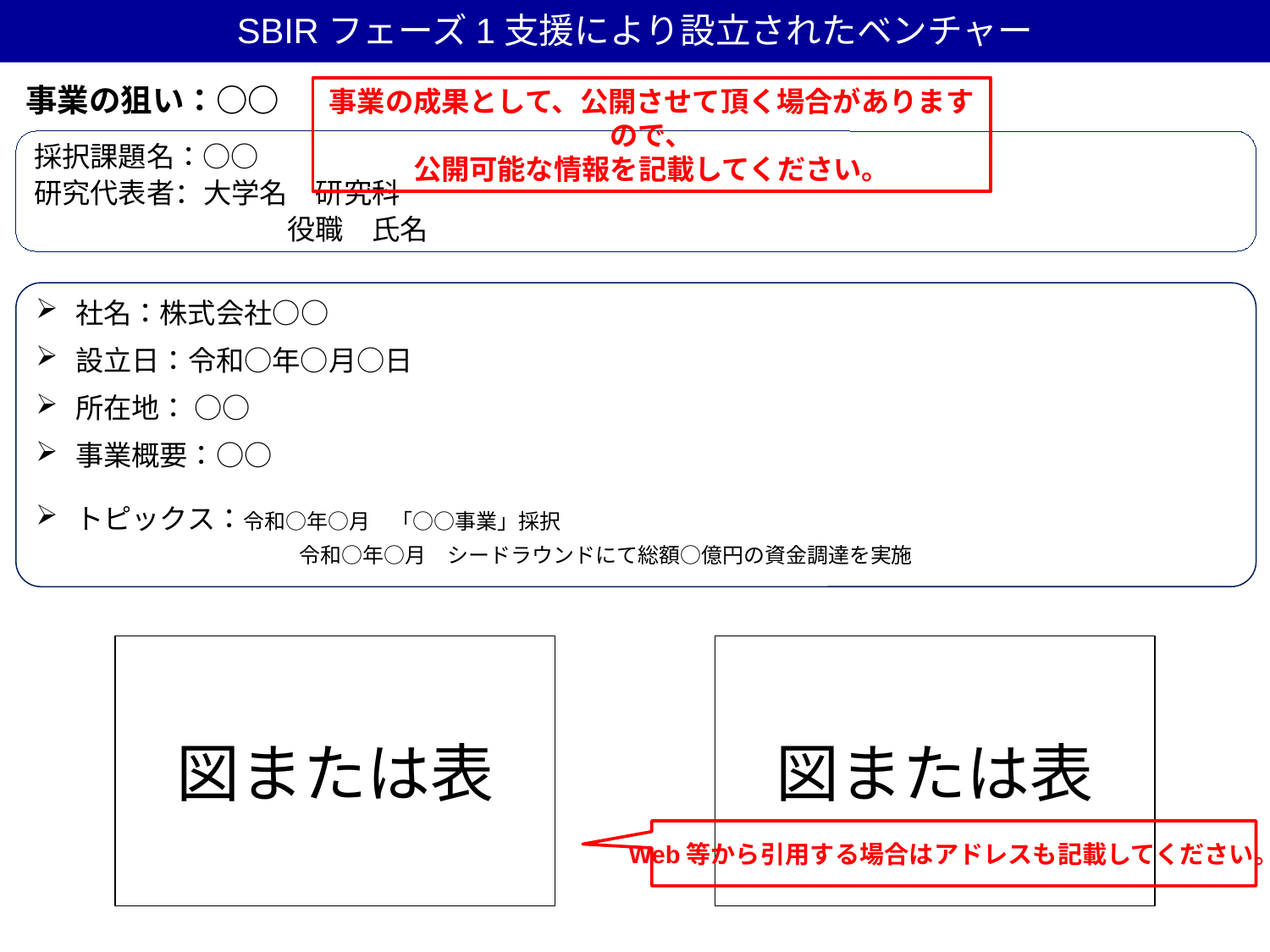

SBIRフェーズ1支援により設立されたベンチャー
事業の成果として、公開させて頂く場合がありますので、
公開可能な情報を記載してください。
事業の狙い：○○
採択課題名：○○
研究代表者：大学名　研究科
　　　　　　　　　役職　氏名

社名：株式会社○○
設立日：令和○年○月○日
所在地： ○○
事業概要：○○

トピックス：令和○年○月　「○○事業」採択
 　　　　　　　　　　　　令和○年○月　シードラウンドにて総額○億円の資金調達を実施
図または表
図または表
Web等から引用する場合はアドレスも記載してください。